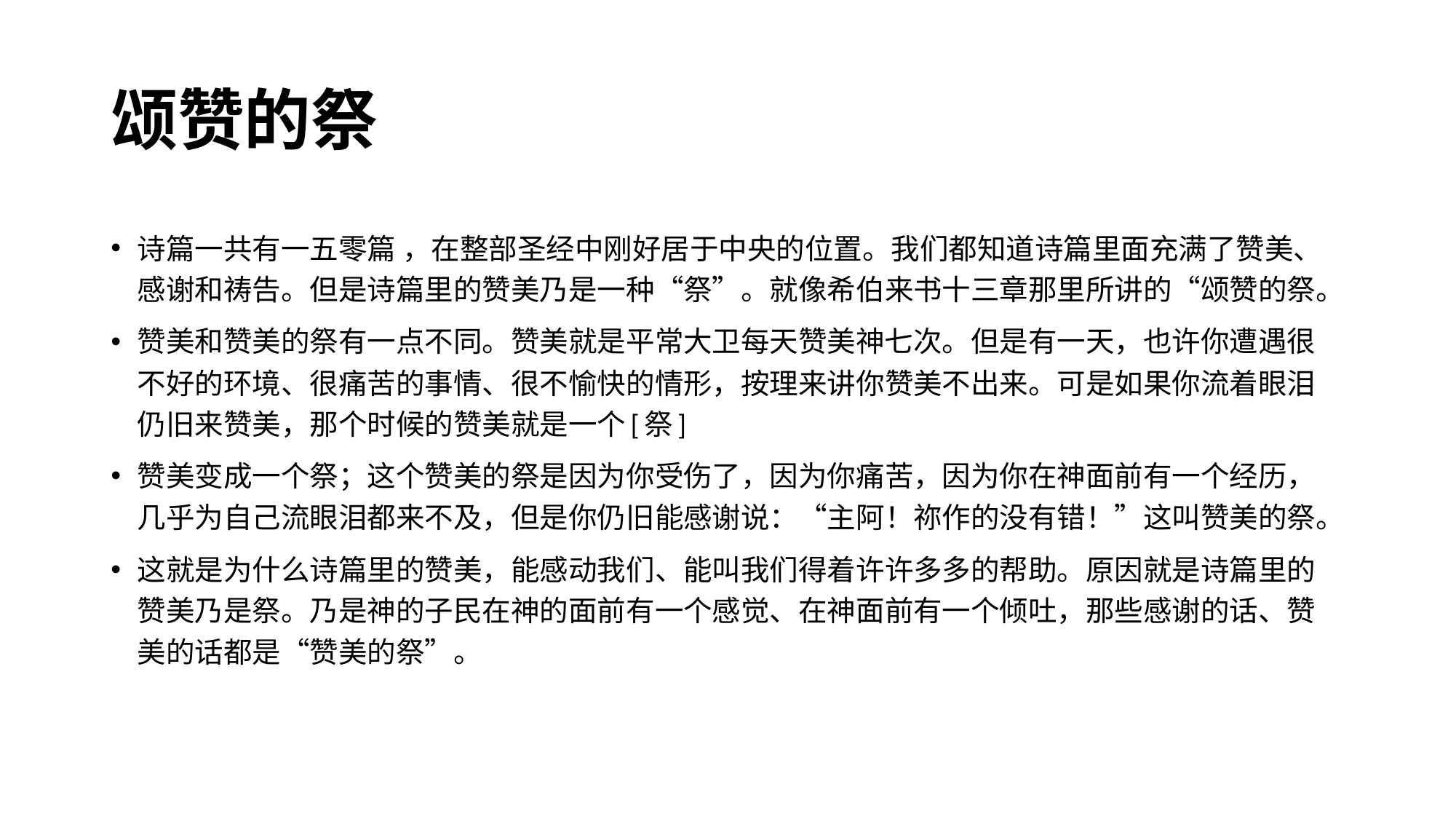

# 颂赞的祭
诗篇一共有一五零篇 ，在整部圣经中刚好居于中央的位置。我们都知道诗篇里面充满了赞美、感谢和祷告。但是诗篇里的赞美乃是一种“祭”。就像希伯来书十三章那里所讲的“颂赞的祭。
赞美和赞美的祭有一点不同。赞美就是平常大卫每天赞美神七次。但是有一天，也许你遭遇很不好的环境、很痛苦的事情、很不愉快的情形，按理来讲你赞美不出来。可是如果你流着眼泪仍旧来赞美，那个时候的赞美就是一个[祭]
赞美变成一个祭；这个赞美的祭是因为你受伤了，因为你痛苦，因为你在神面前有一个经历，几乎为自己流眼泪都来不及，但是你仍旧能感谢说：“主阿！祢作的没有错！”这叫赞美的祭。
这就是为什么诗篇里的赞美，能感动我们、能叫我们得着许许多多的帮助。原因就是诗篇里的赞美乃是祭。乃是神的子民在神的面前有一个感觉、在神面前有一个倾吐，那些感谢的话、赞美的话都是“赞美的祭”。